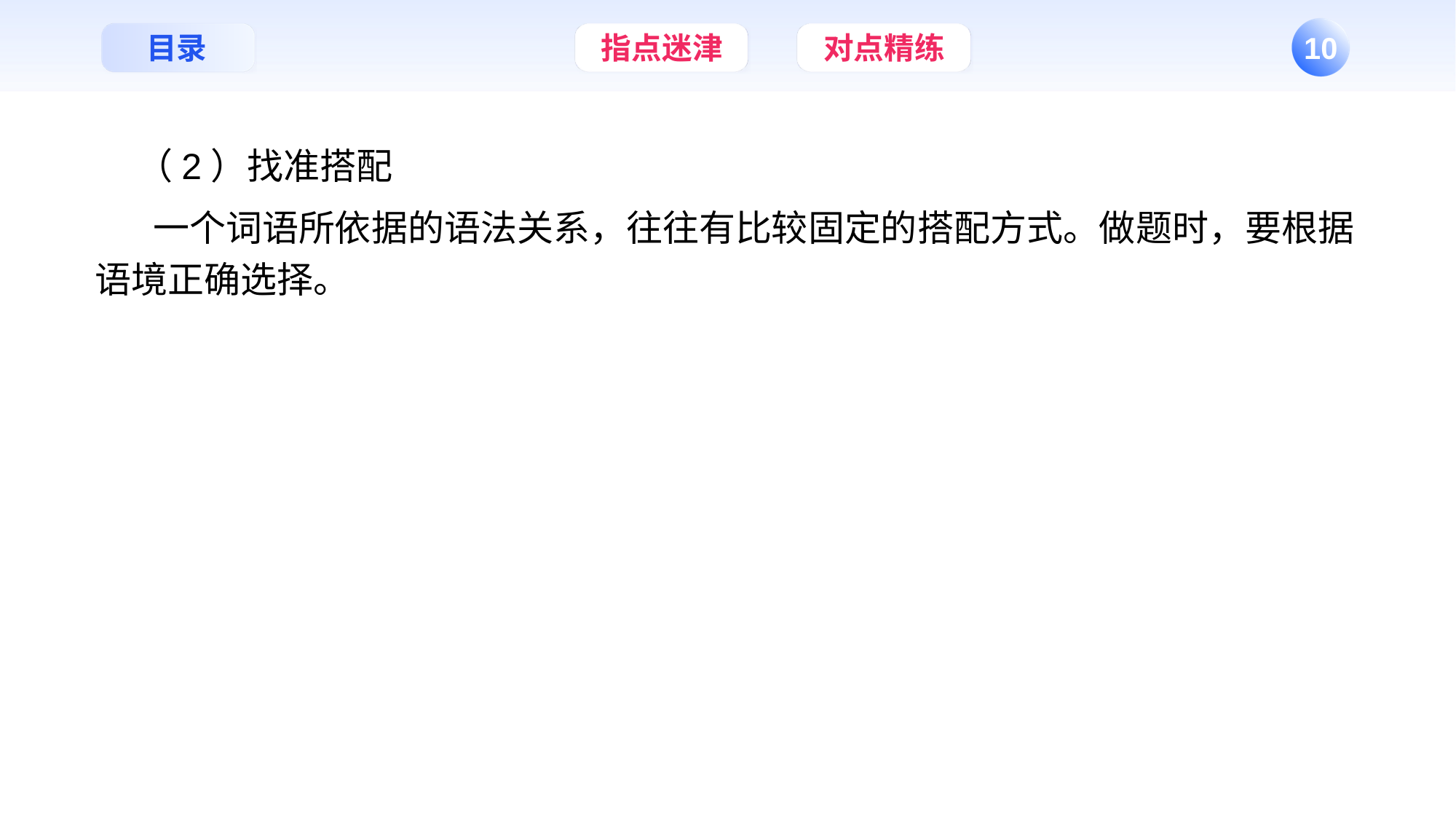

（2）找准搭配
      一个词语所依据的语法关系，往往有比较固定的搭配方式。做题时，要根据语境正确选择。